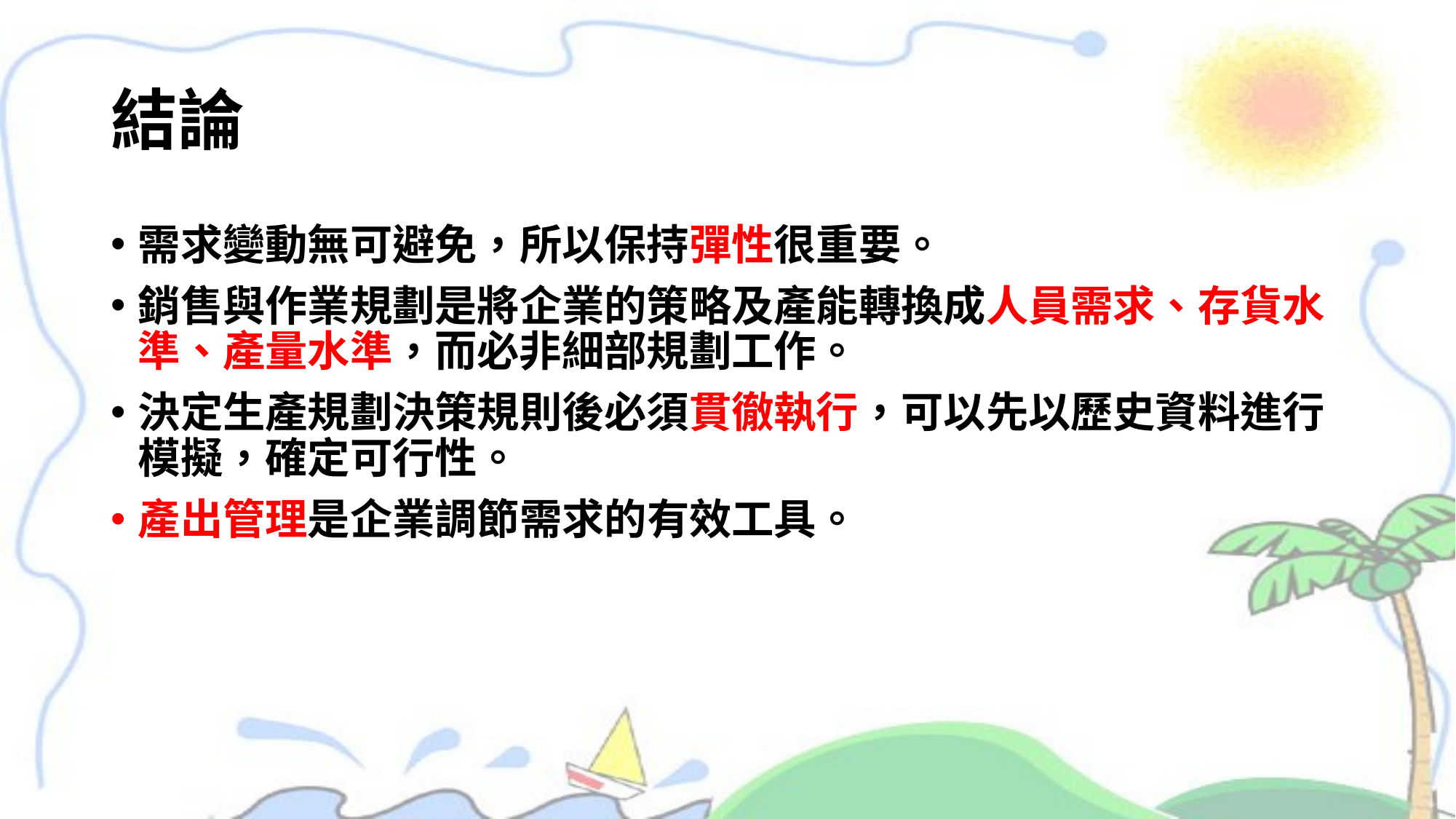

# 結論
需求變動無可避免，所以保持彈性很重要。
銷售與作業規劃是將企業的策略及產能轉換成人員需求、存貨水準、產量水準，而必非細部規劃工作。
決定生產規劃決策規則後必須貫徹執行，可以先以歷史資料進行模擬，確定可行性。
產出管理是企業調節需求的有效工具。